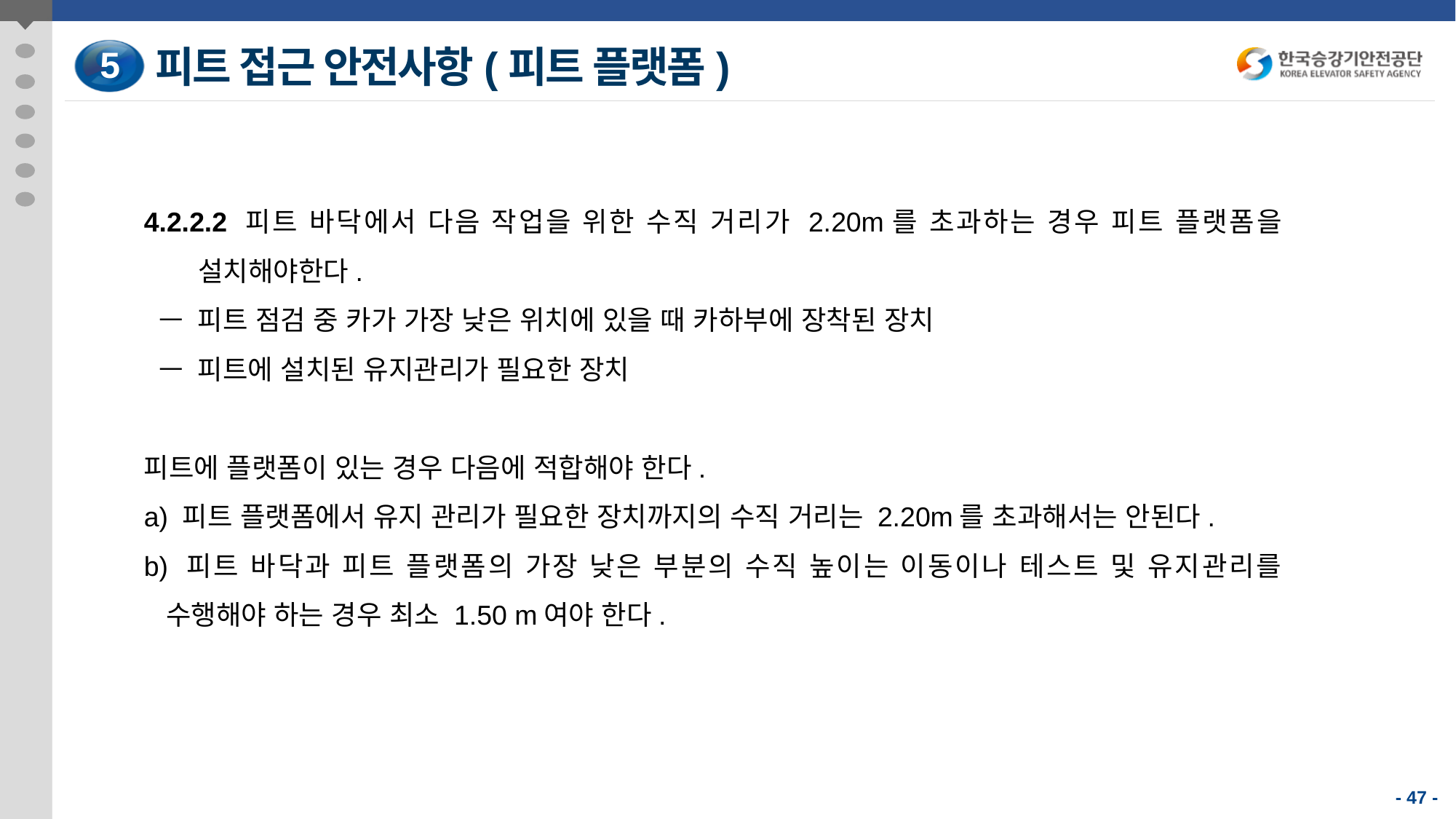

피트 접근 안전사항(피트 플랫폼)
5
4.2.2.2 피트 바닥에서 다음 작업을 위한 수직 거리가 2.20m를 초과하는 경우 피트 플랫폼을 설치해야한다.
  — 피트 점검 중 카가 가장 낮은 위치에 있을 때 카하부에 장착된 장치
  — 피트에 설치된 유지관리가 필요한 장치

피트에 플랫폼이 있는 경우 다음에 적합해야 한다.
a) 피트 플랫폼에서 유지 관리가 필요한 장치까지의 수직 거리는 2.20m를 초과해서는 안된다.
b) 피트 바닥과 피트 플랫폼의 가장 낮은 부분의 수직 높이는 이동이나 테스트 및 유지관리를 수행해야 하는 경우 최소 1.50 m여야 한다.